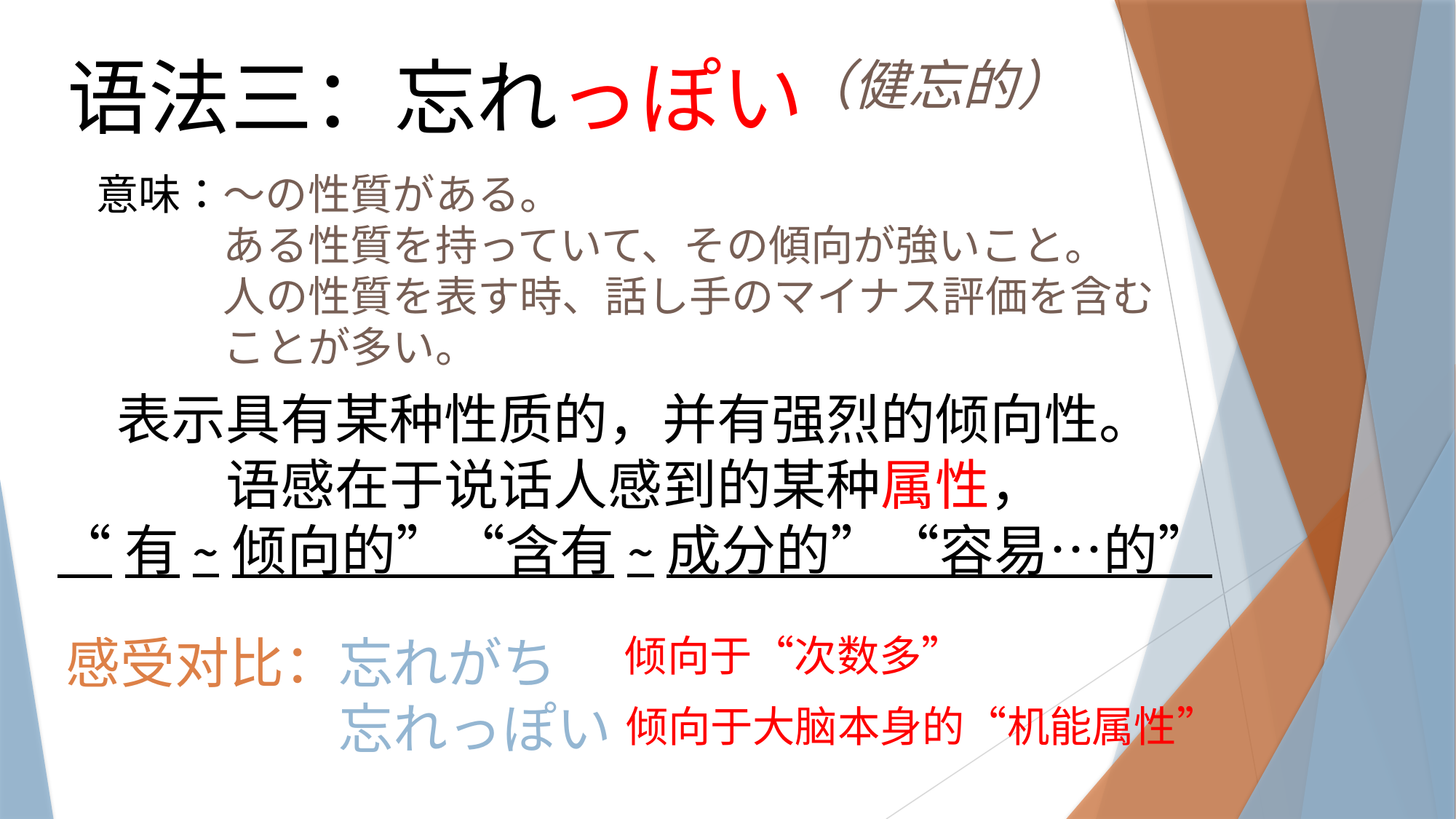

语法三：忘れっぽい
（健忘的）
意味：～の性質がある。
　　　ある性質を持っていて、その傾向が強いこと。
　　　人の性質を表す時、話し手のマイナス評価を含む
　　　ことが多い。
表示具有某种性质的，并有强烈的倾向性。
语感在于说话人感到的某种属性，
“有~倾向的”“含有~成分的”“容易…的”
感受对比：忘れがち
　　　　　忘れっぽい
倾向于“次数多”
倾向于大脑本身的“机能属性”